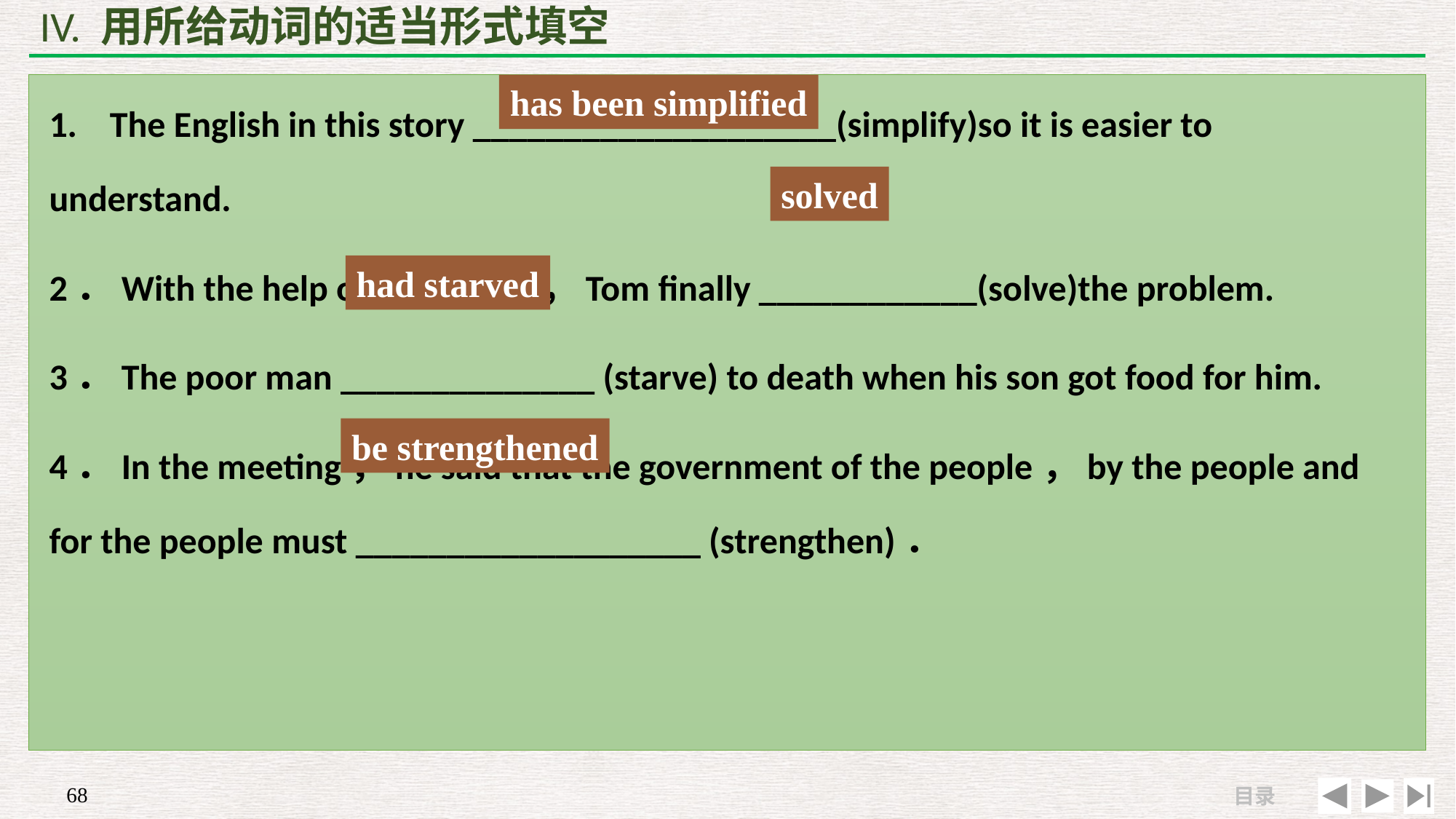

# IV. 用所给动词的适当形式填空
1.    The English in this story ____________________(simplify)so it is easier to understand.
2．With the help of his friends，Tom finally ____________(solve)the problem.
3．The poor man ______________ (starve) to death when his son got food for him.
4．In the meeting，he said that the government of the people，by the people and for the people must ___________________ (strengthen)．
has been simplified

solved
had starved
be strengthened